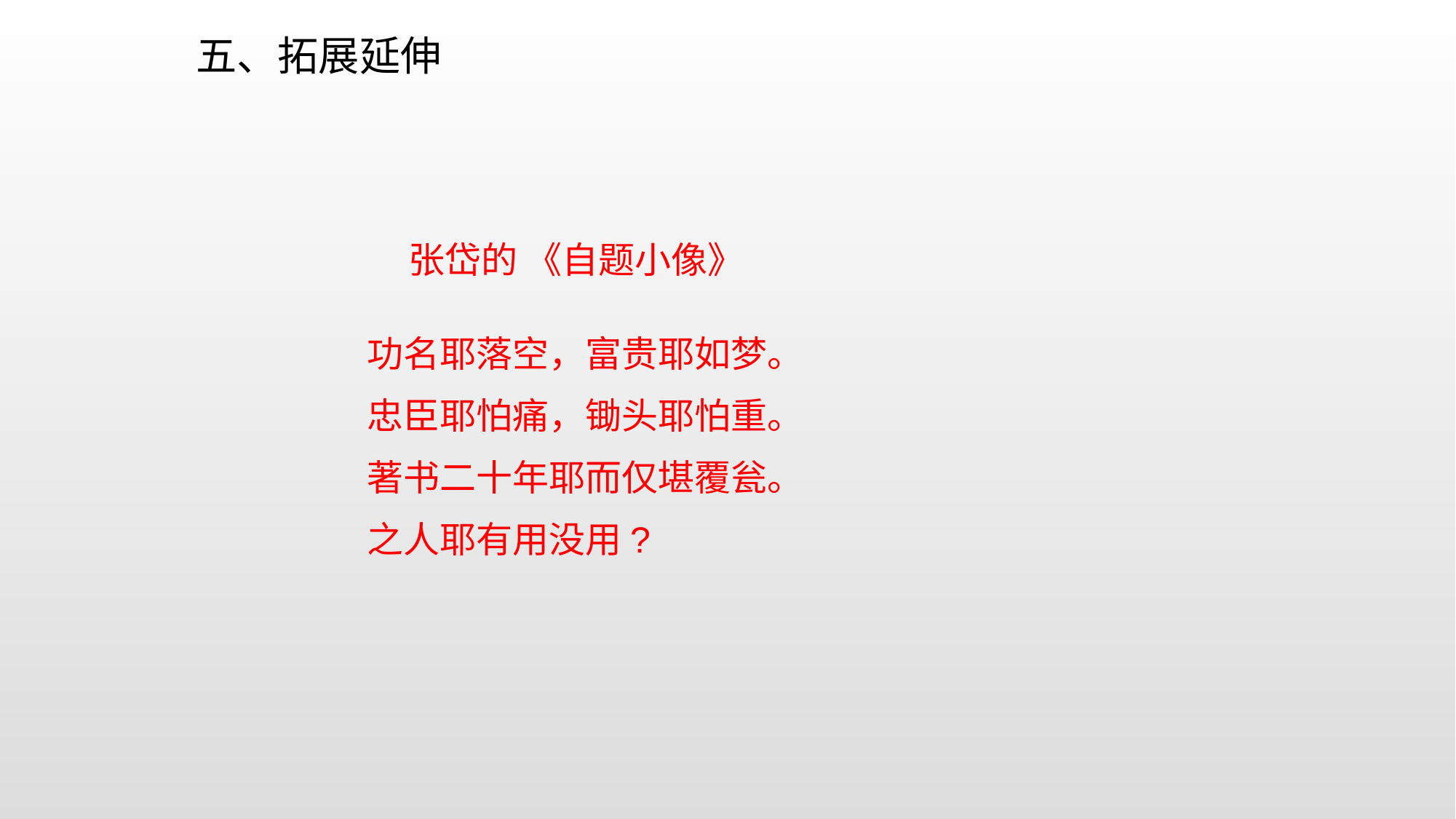

五、拓展延伸
张岱的 《自题小像》
功名耶落空，富贵耶如梦。
忠臣耶怕痛，锄头耶怕重。
著书二十年耶而仅堪覆瓮。
之人耶有用没用?